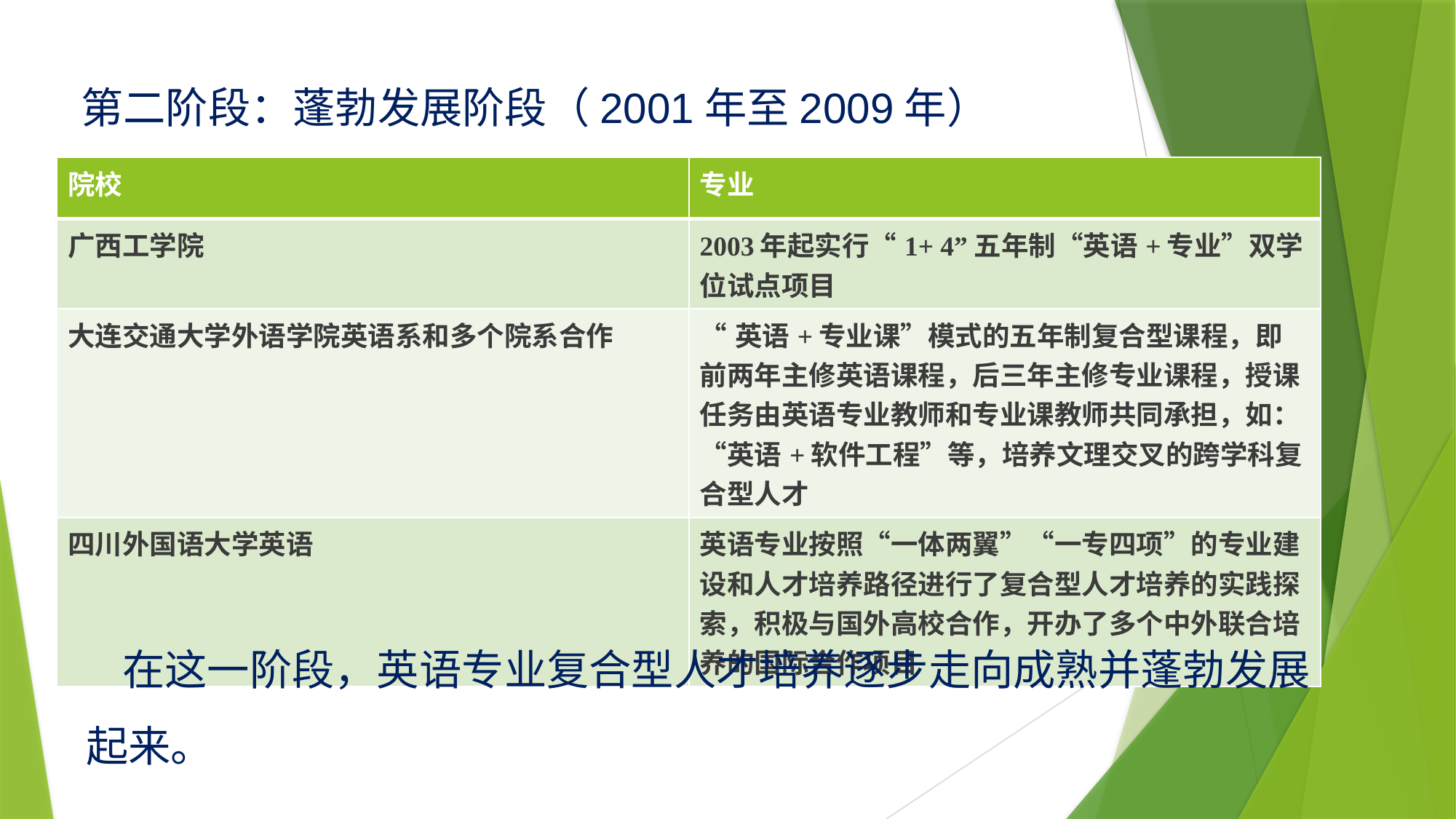

第二阶段：蓬勃发展阶段（2001年至2009年）
| 院校 | 专业 |
| --- | --- |
| 广西工学院 | 2003年起实行“1+ 4”五年制“英语+专业”双学位试点项目 |
| 大连交通大学外语学院英语系和多个院系合作 | “英语+专业课”模式的五年制复合型课程，即前两年主修英语课程，后三年主修专业课程，授课任务由英语专业教师和专业课教师共同承担，如：“英语+软件工程”等，培养文理交叉的跨学科复合型人才 |
| 四川外国语大学英语 | 英语专业按照“一体两翼”“一专四项”的专业建设和人才培养路径进行了复合型人才培养的实践探索，积极与国外高校合作，开办了多个中外联合培养的国际合作项目 |
在这一阶段，英语专业复合型人才培养逐步走向成熟并蓬勃发展起来。